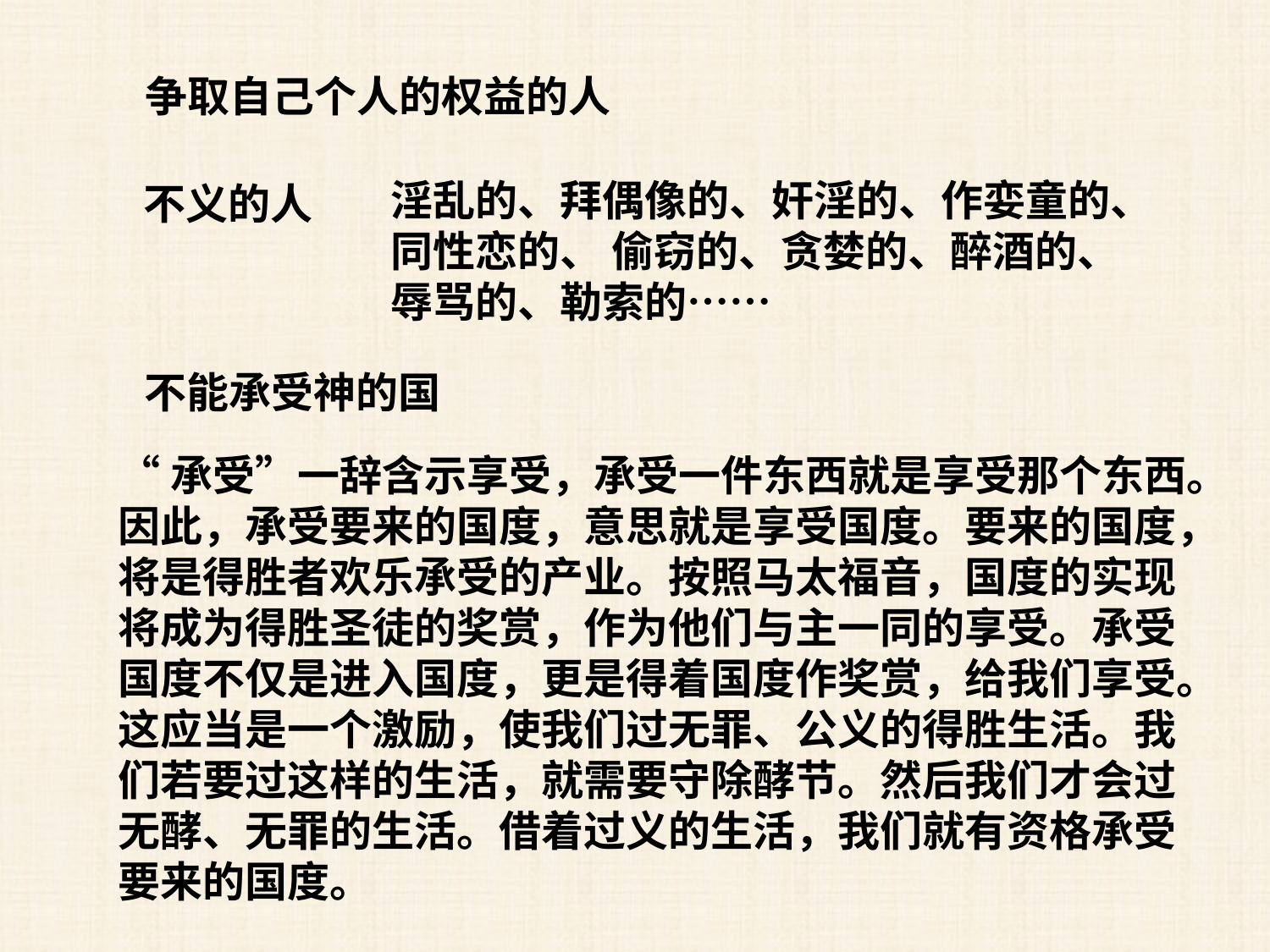

争取自己个人的权益的人
淫乱的、拜偶像的、奸淫的、作娈童的、同性恋的、 偷窃的、贪婪的、醉酒的、辱骂的、勒索的……
不义的人
不能承受神的国
“承受”一辞含示享受，承受一件东西就是享受那个东西。因此，承受要来的国度，意思就是享受国度。要来的国度，将是得胜者欢乐承受的产业。按照马太福音，国度的实现将成为得胜圣徒的奖赏，作为他们与主一同的享受。承受国度不仅是进入国度，更是得着国度作奖赏，给我们享受。这应当是一个激励，使我们过无罪、公义的得胜生活。我们若要过这样的生活，就需要守除酵节。然后我们才会过无酵、无罪的生活。借着过义的生活，我们就有资格承受要来的国度。